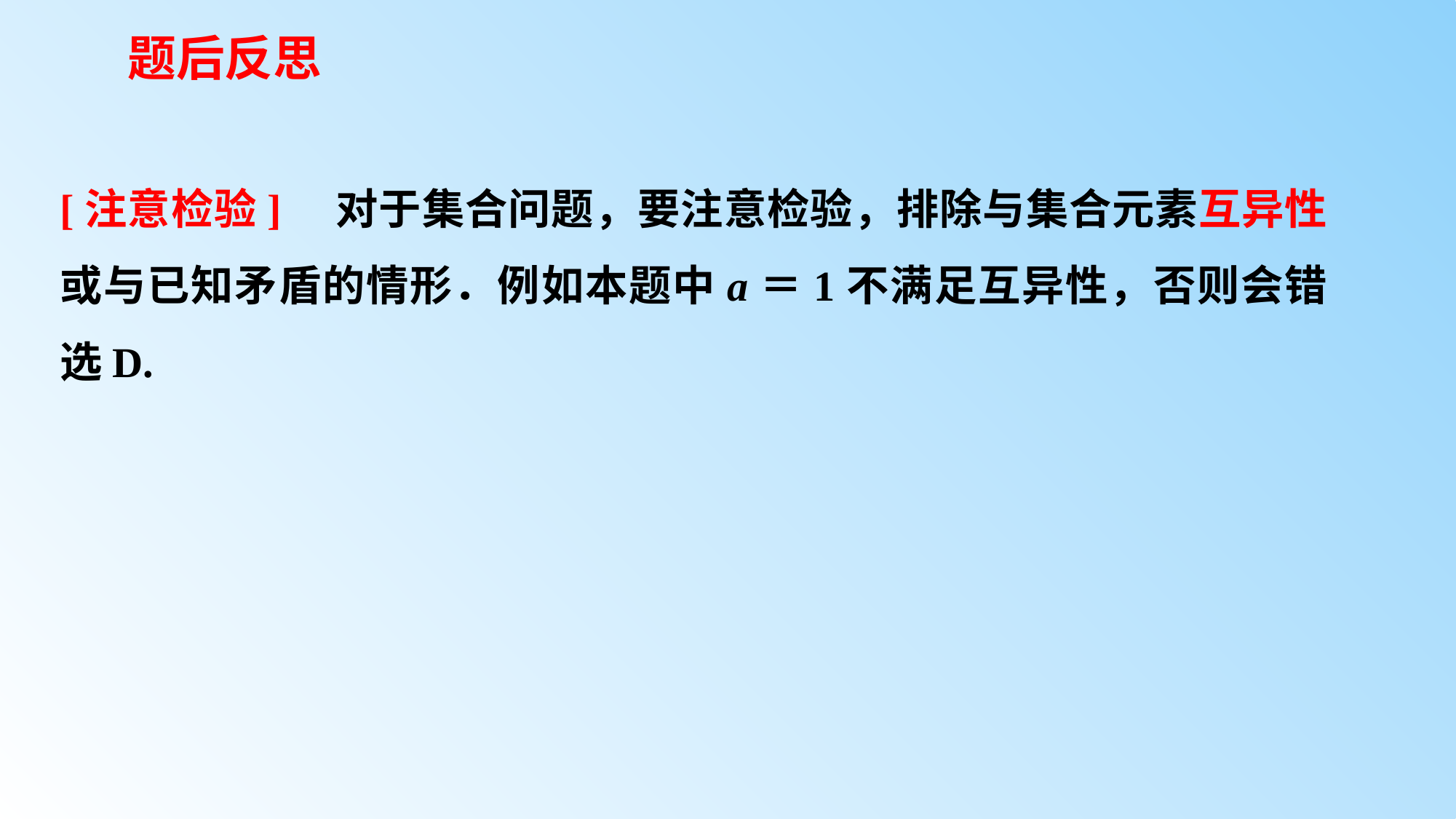

# 题后反思
[注意检验]　对于集合问题，要注意检验，排除与集合元素互异性或与已知矛盾的情形．例如本题中a＝1不满足互异性，否则会错选D.